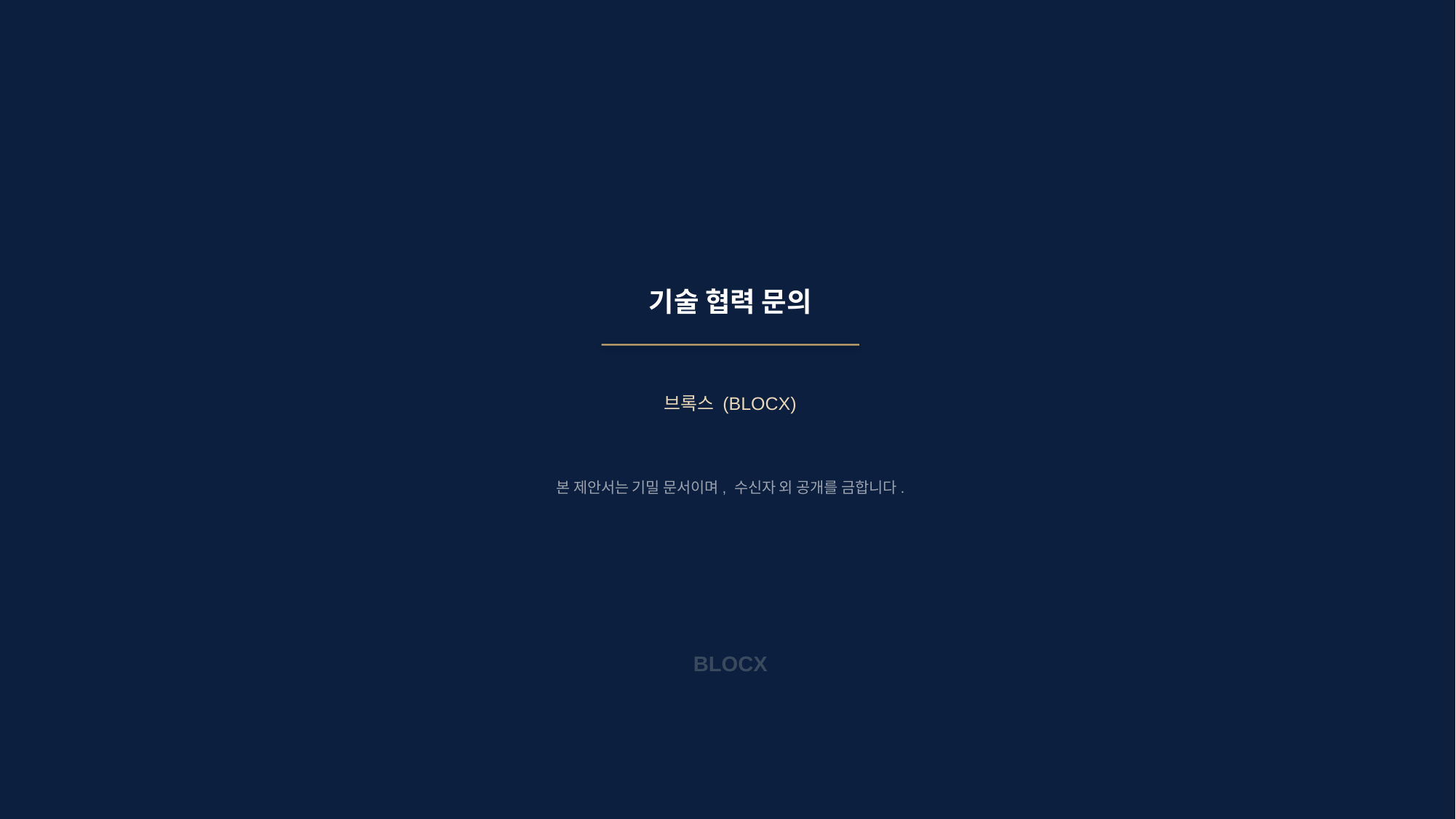

기술 협력 문의

브록스 (BLOCX)
본 제안서는 기밀 문서이며, 수신자 외 공개를 금합니다.
BLOCX